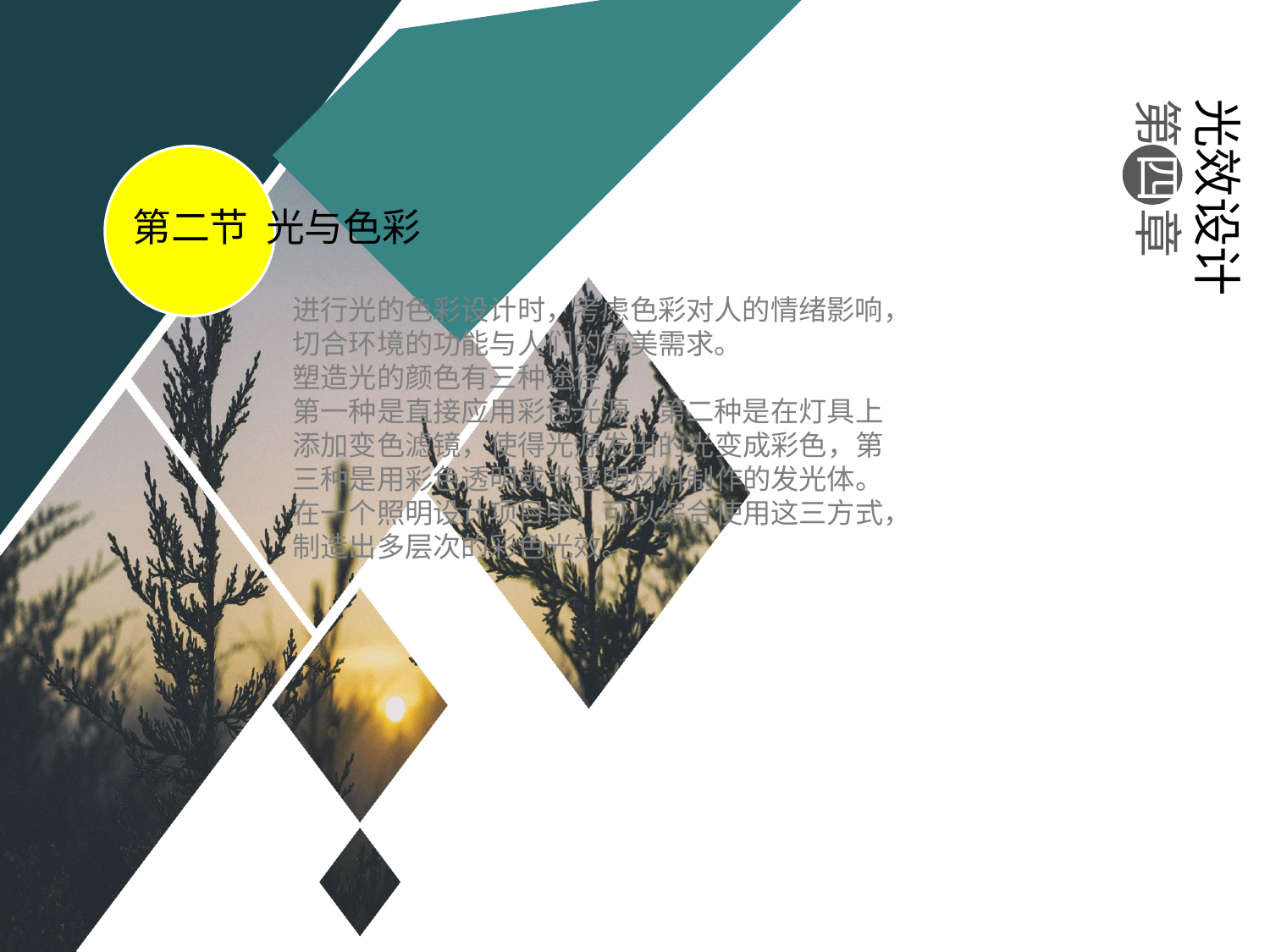

光效设计
第 四 章

第二节  光与色彩
进行光的色彩设计时，考虑色彩对人的情绪影响，切合环境的功能与人们的审美需求。
塑造光的颜色有三种途径：
第一种是直接应用彩色光源，第二种是在灯具上添加变色滤镜，使得光源发出的光变成彩色，第三种是用彩色透明或半透明材料制作的发光体。在一个照明设计项目中，可以综合使用这三方式，制造出多层次的彩色光效。

#